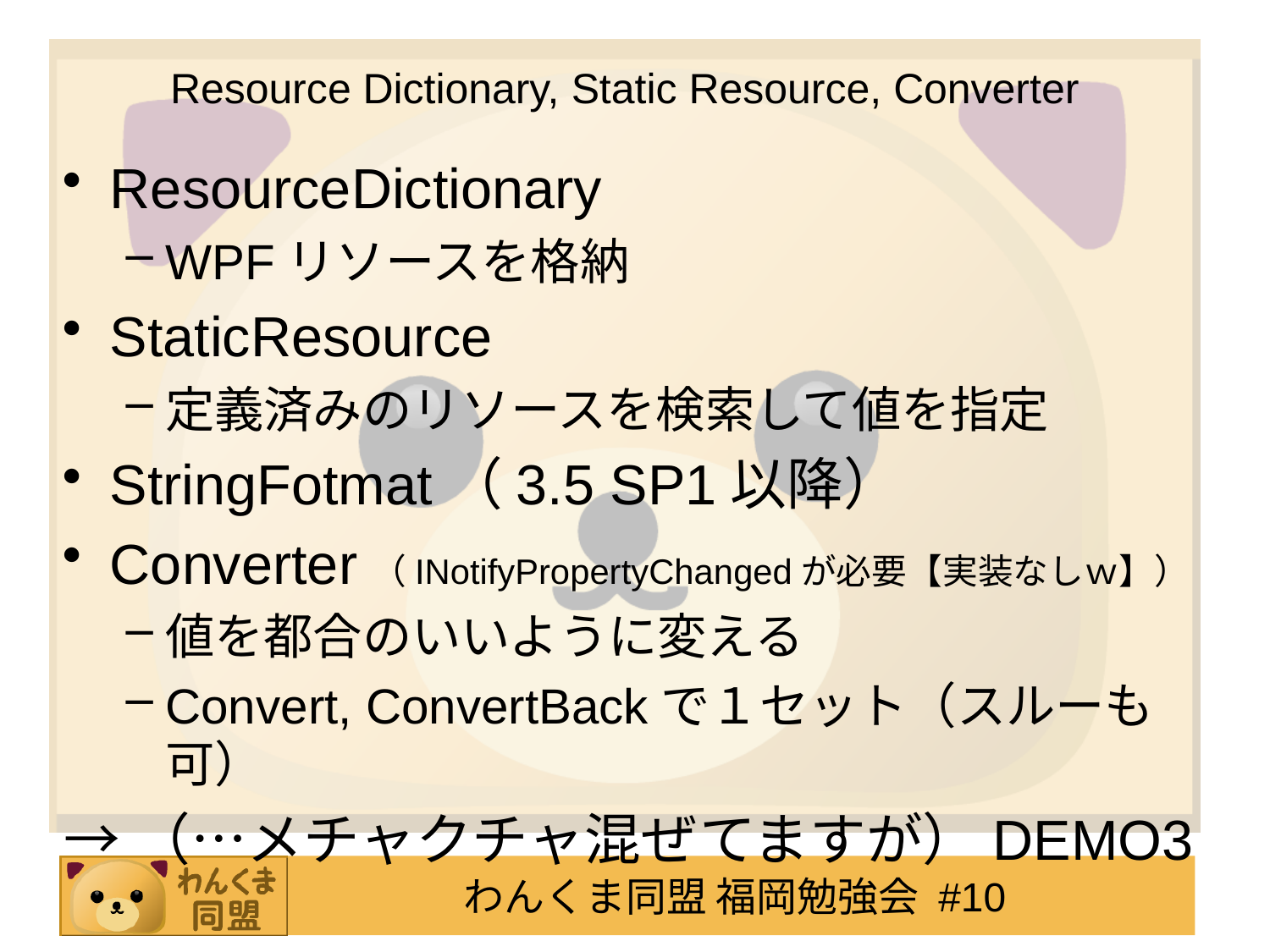

# Resource Dictionary, Static Resource, Converter
ResourceDictionary
WPFリソースを格納
StaticResource
定義済みのリソースを検索して値を指定
StringFotmat（3.5 SP1以降）
Converter（INotifyPropertyChangedが必要【実装なしｗ】）
値を都合のいいように変える
Convert, ConvertBackで１セット（スルーも可）
→（…メチャクチャ混ぜてますが）DEMO3